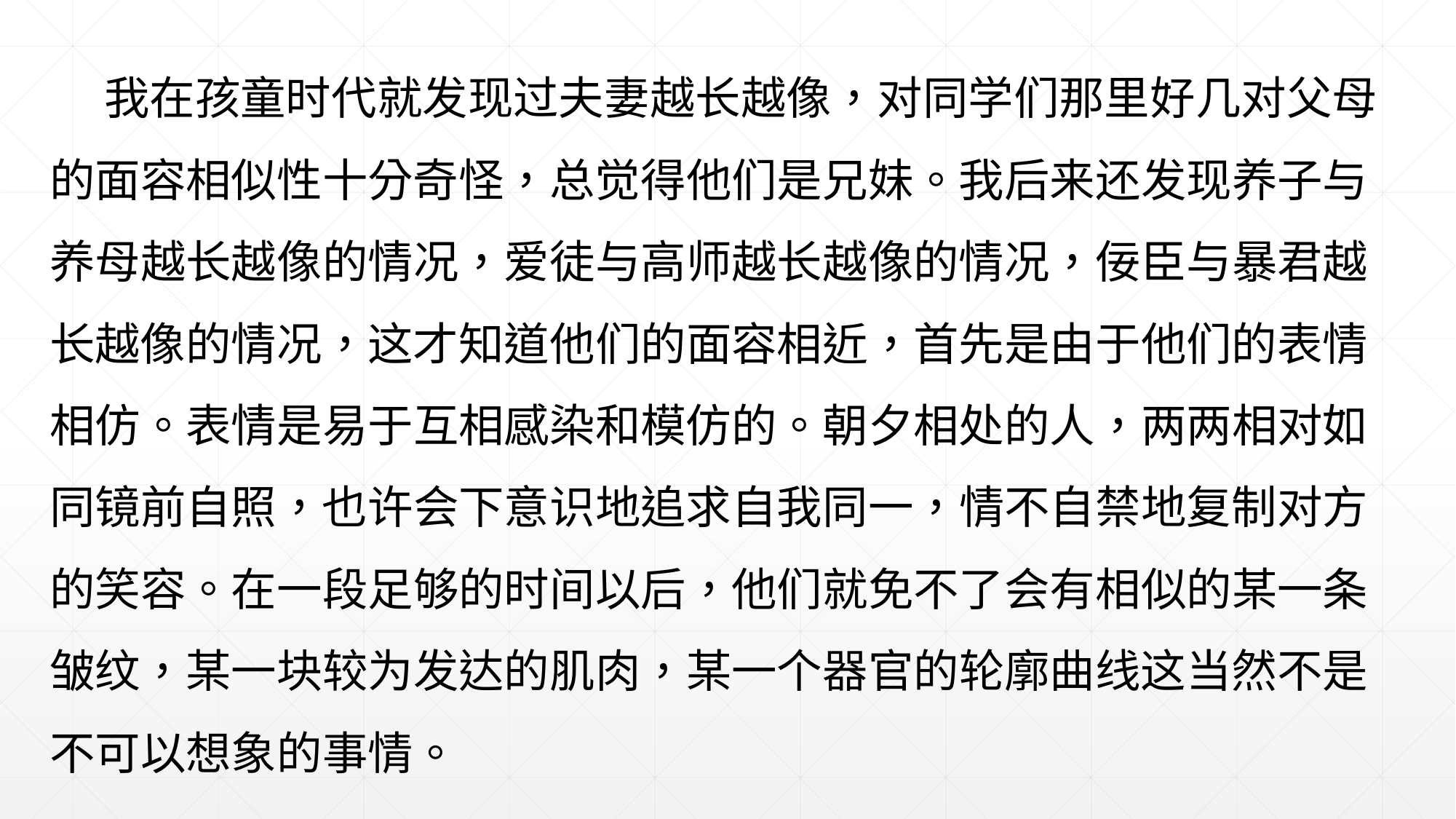

我在孩童时代就发现过夫妻越长越像，对同学们那里好几对父母的面容相似性十分奇怪，总觉得他们是兄妹。我后来还发现养子与养母越长越像的情况，爱徒与高师越长越像的情况，佞臣与暴君越长越像的情况，这才知道他们的面容相近，首先是由于他们的表情相仿。表情是易于互相感染和模仿的。朝夕相处的人，两两相对如同镜前自照，也许会下意识地追求自我同一，情不自禁地复制对方的笑容。在一段足够的时间以后，他们就免不了会有相似的某一条皱纹，某一块较为发达的肌肉，某一个器官的轮廓曲线这当然不是不可以想象的事情。